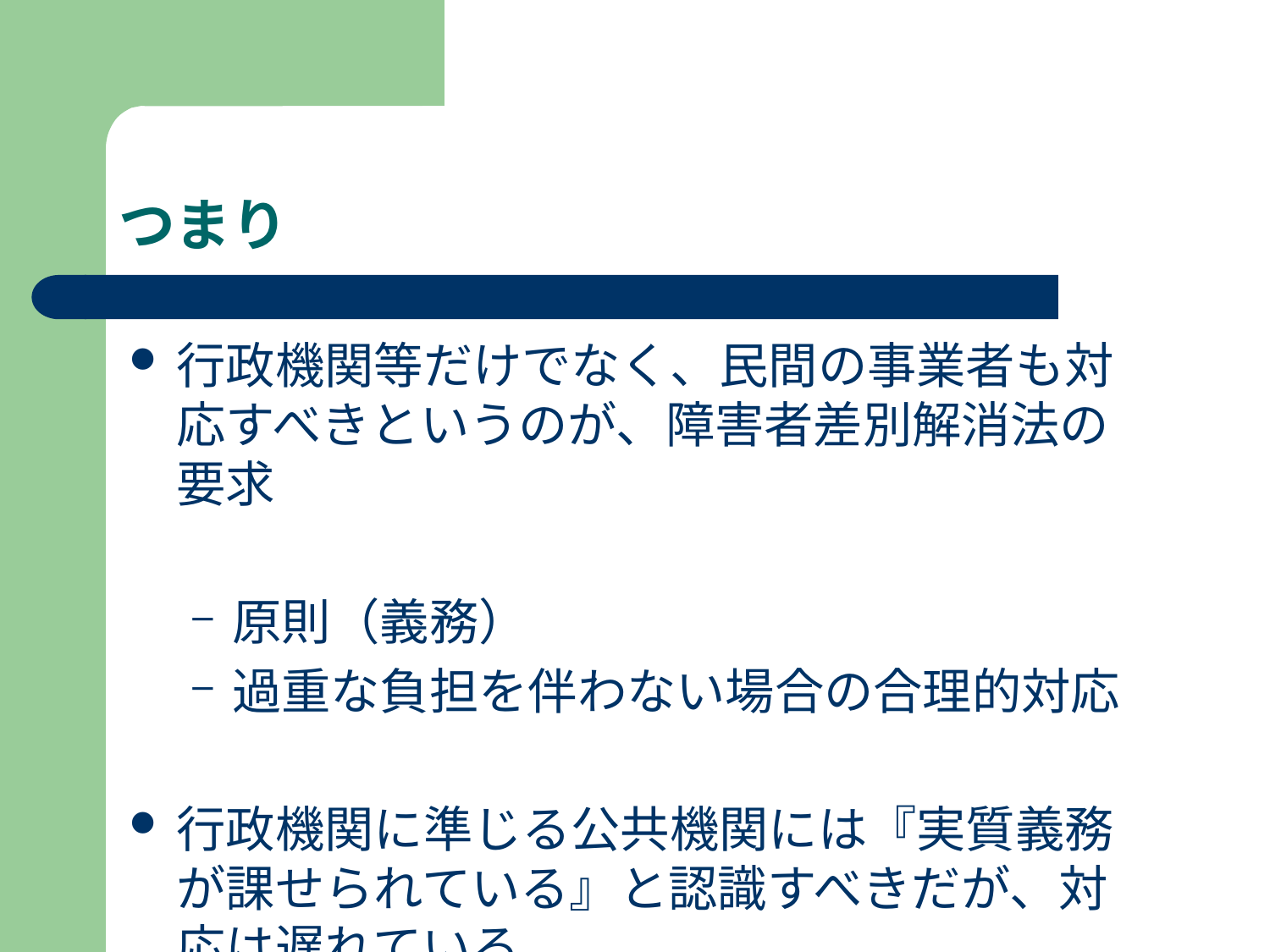

# つまり
行政機関等だけでなく、民間の事業者も対応すべきというのが、障害者差別解消法の要求

原則（義務）
過重な負担を伴わない場合の合理的対応

行政機関に準じる公共機関には『実質義務が課せられている』と認識すべきだが、対応は遅れている